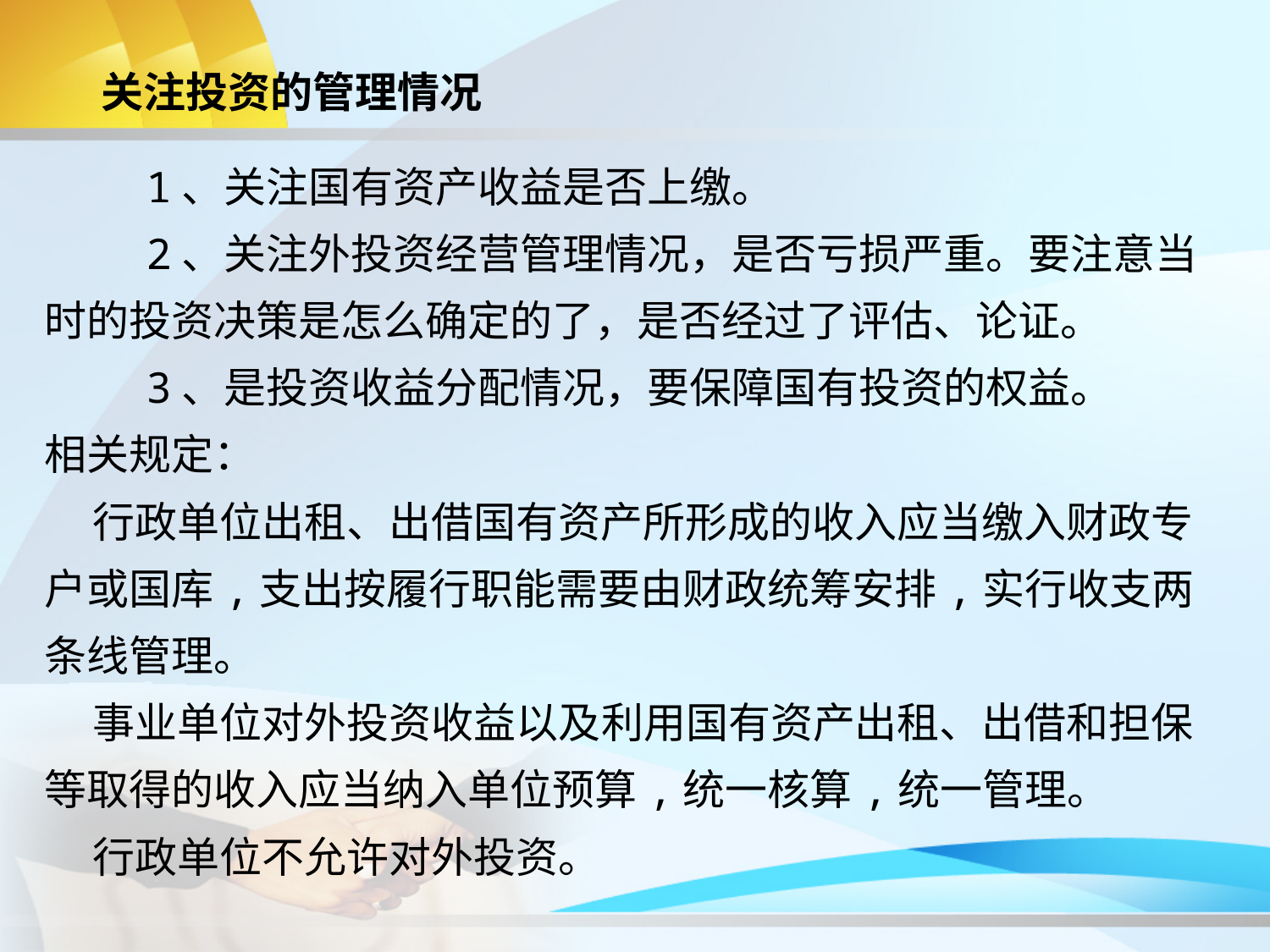

关注投资的管理情况
    1、关注国有资产收益是否上缴。
    2、关注外投资经营管理情况，是否亏损严重。要注意当时的投资决策是怎么确定的了，是否经过了评估、论证。
    3、是投资收益分配情况，要保障国有投资的权益。
相关规定：
    行政单位出租、出借国有资产所形成的收入应当缴入财政专户或国库,支出按履行职能需要由财政统筹安排,实行收支两条线管理。
    事业单位对外投资收益以及利用国有资产出租、出借和担保等取得的收入应当纳入单位预算,统一核算,统一管理。
    行政单位不允许对外投资。